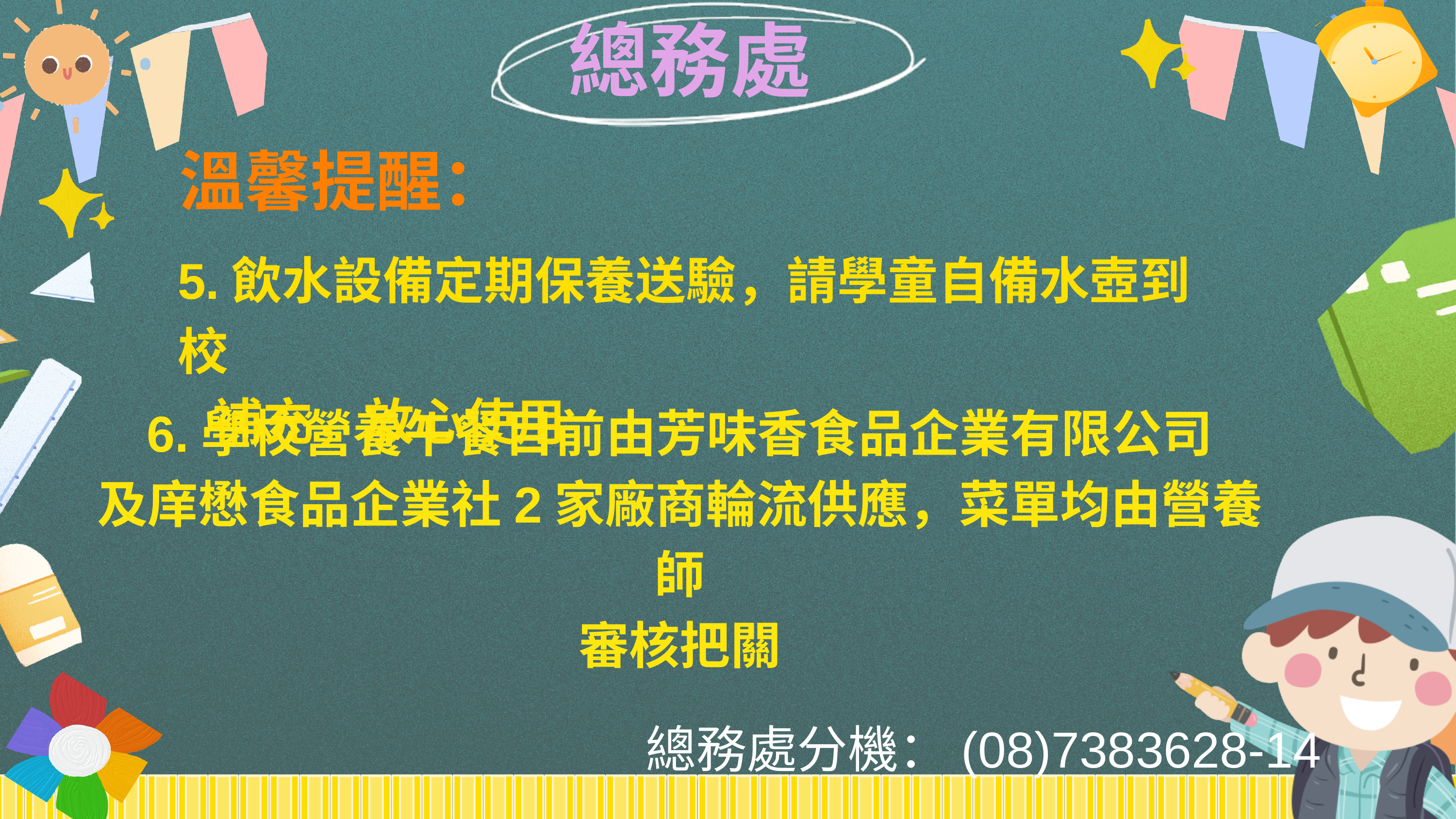

總務處

溫馨提醒：

5.飲水設備定期保養送驗，請學童自備水壺到校
  補充，放心使用

6.學校營養午餐目前由芳味香食品企業有限公司
及庠懋食品企業社2家廠商輪流供應，菜單均由營養師
審核把關

總務處分機：(08)7383628-14